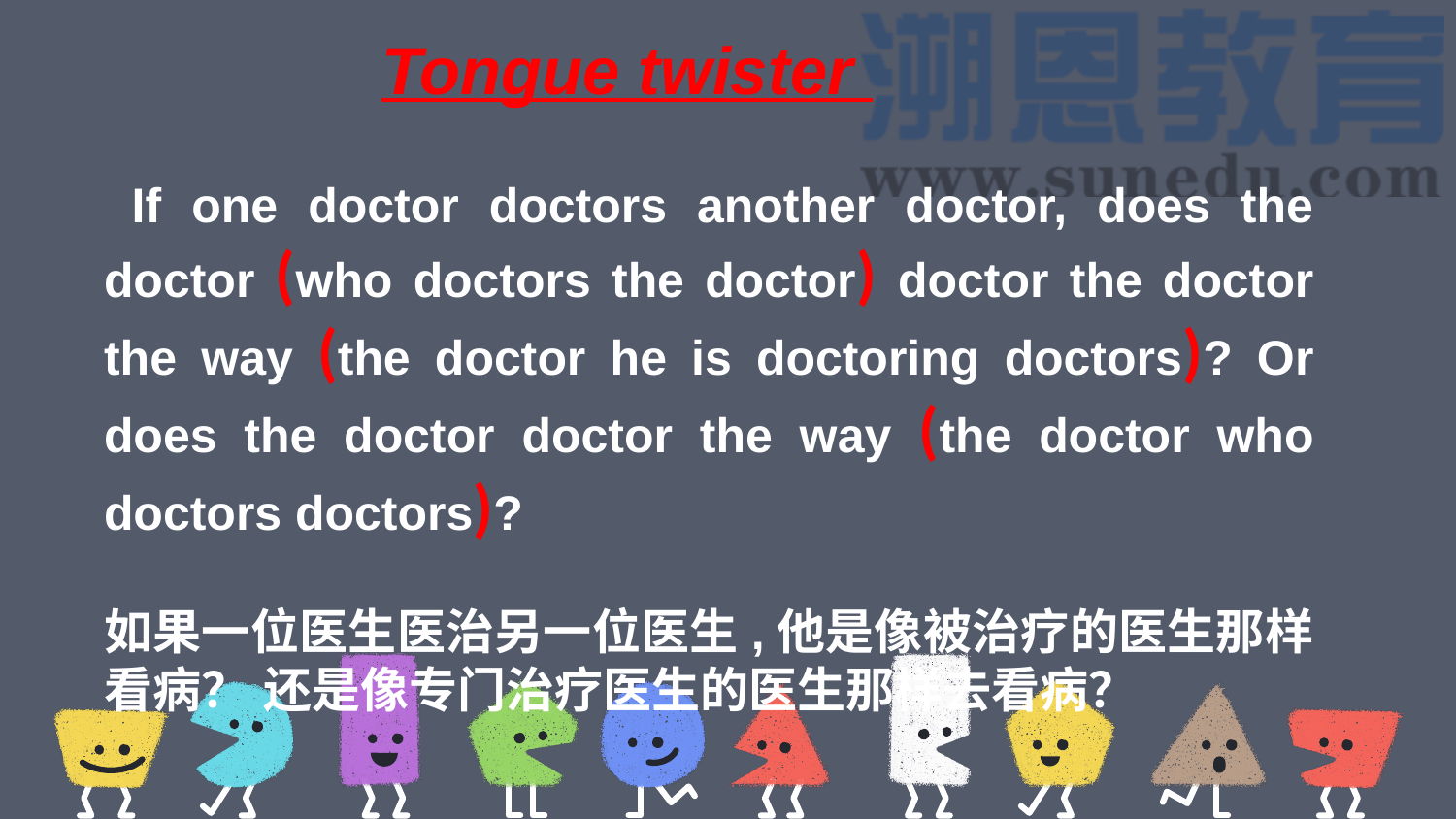

Tongue twister
 If one doctor doctors another doctor, does the doctor (who doctors the doctor) doctor the doctor the way (the doctor he is doctoring doctors)? Or does the doctor doctor the way (the doctor who doctors doctors)?

如果一位医生医治另一位医生,他是像被治疗的医生那样看病？ 还是像专门治疗医生的医生那样去看病？